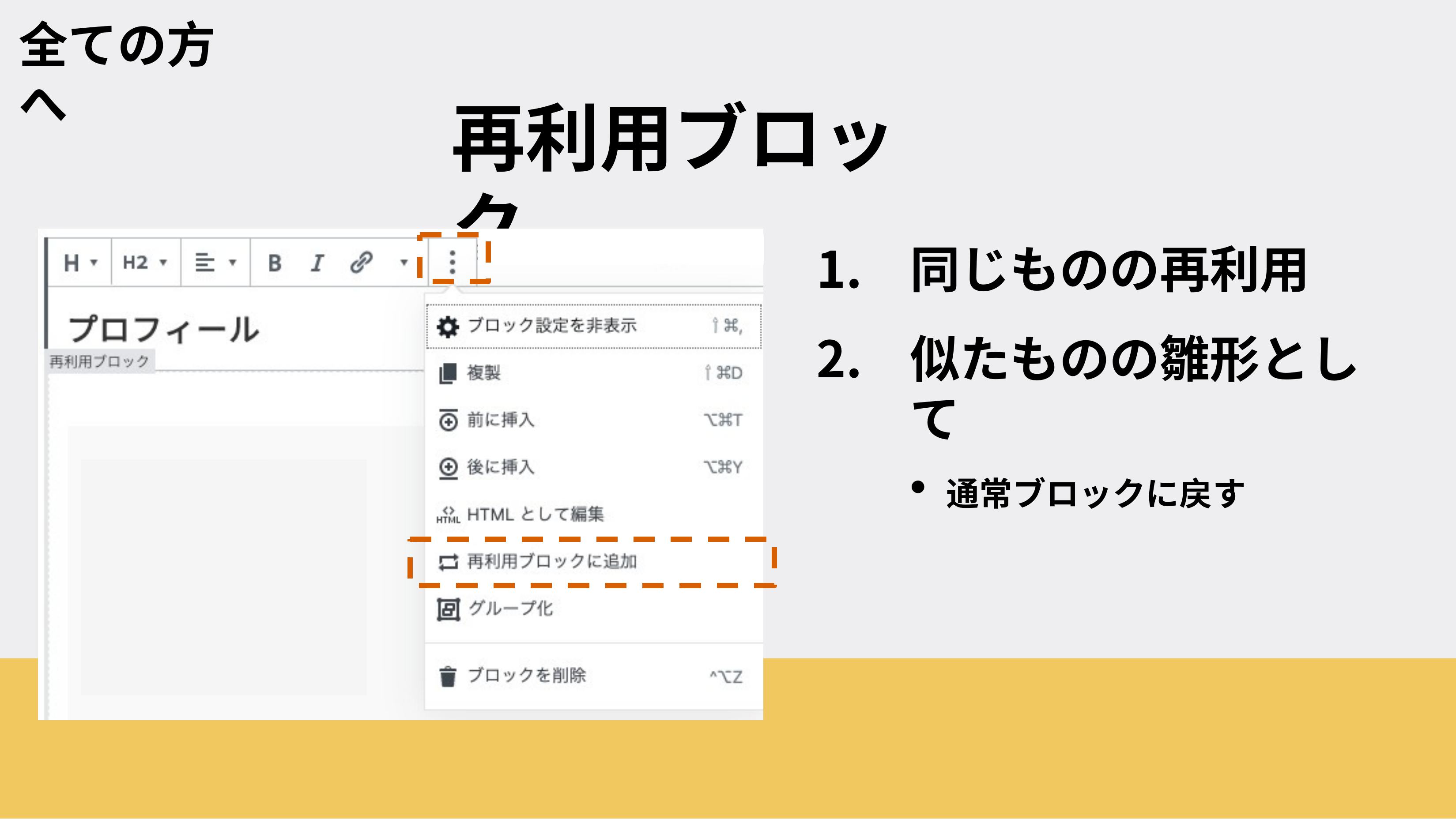

全ての方へ
# 再利用ブロック
同じものの再利用
似たものの雛形として
通常ブロックに戻す